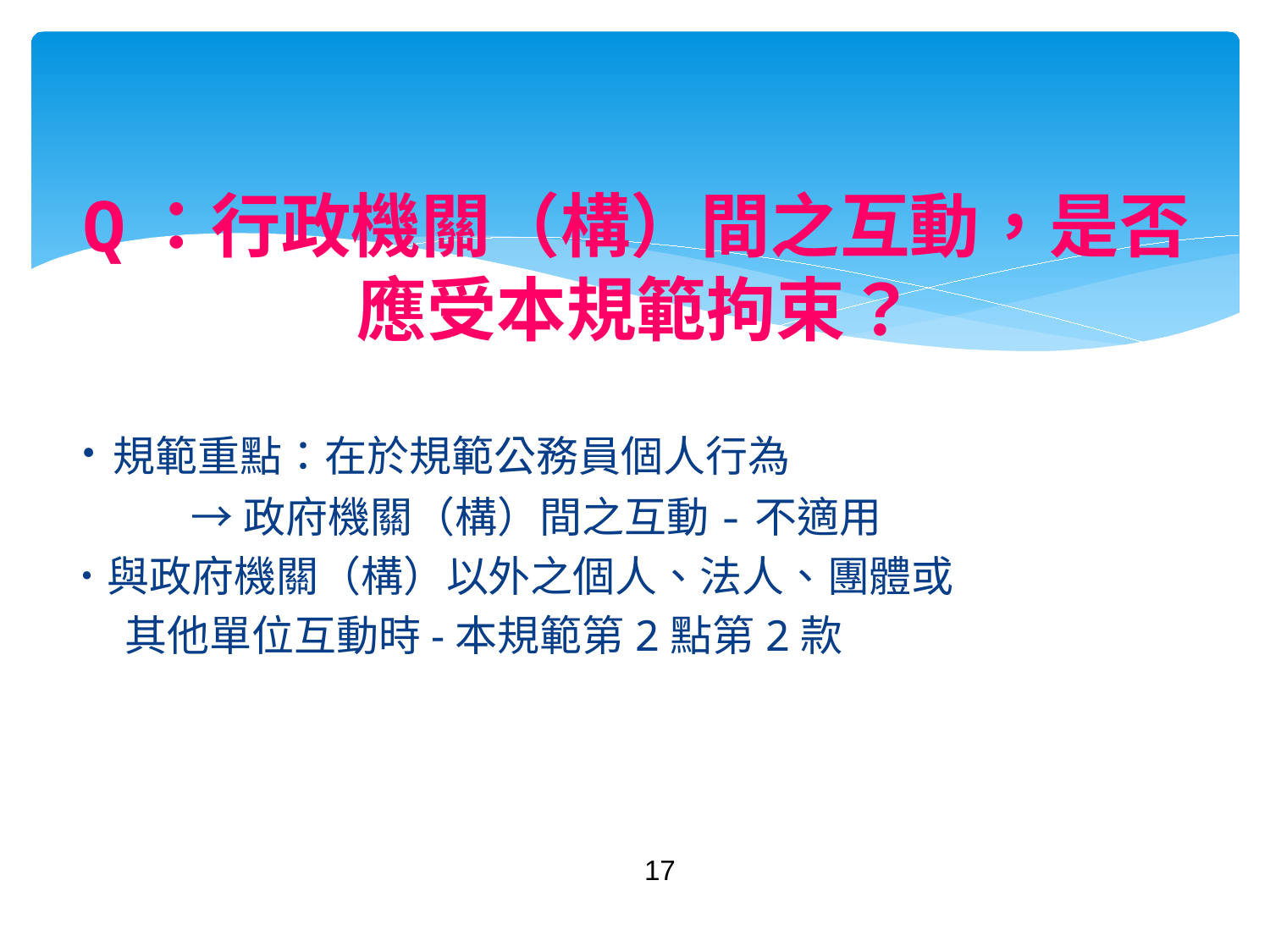

# Q：行政機關（構）間之互動，是否應受本規範拘束？
˙規範重點：在於規範公務員個人行為
            →政府機關（構）間之互動-不適用
˙與政府機關（構）以外之個人、法人、團體或
    其他單位互動時-本規範第2點第2款
17